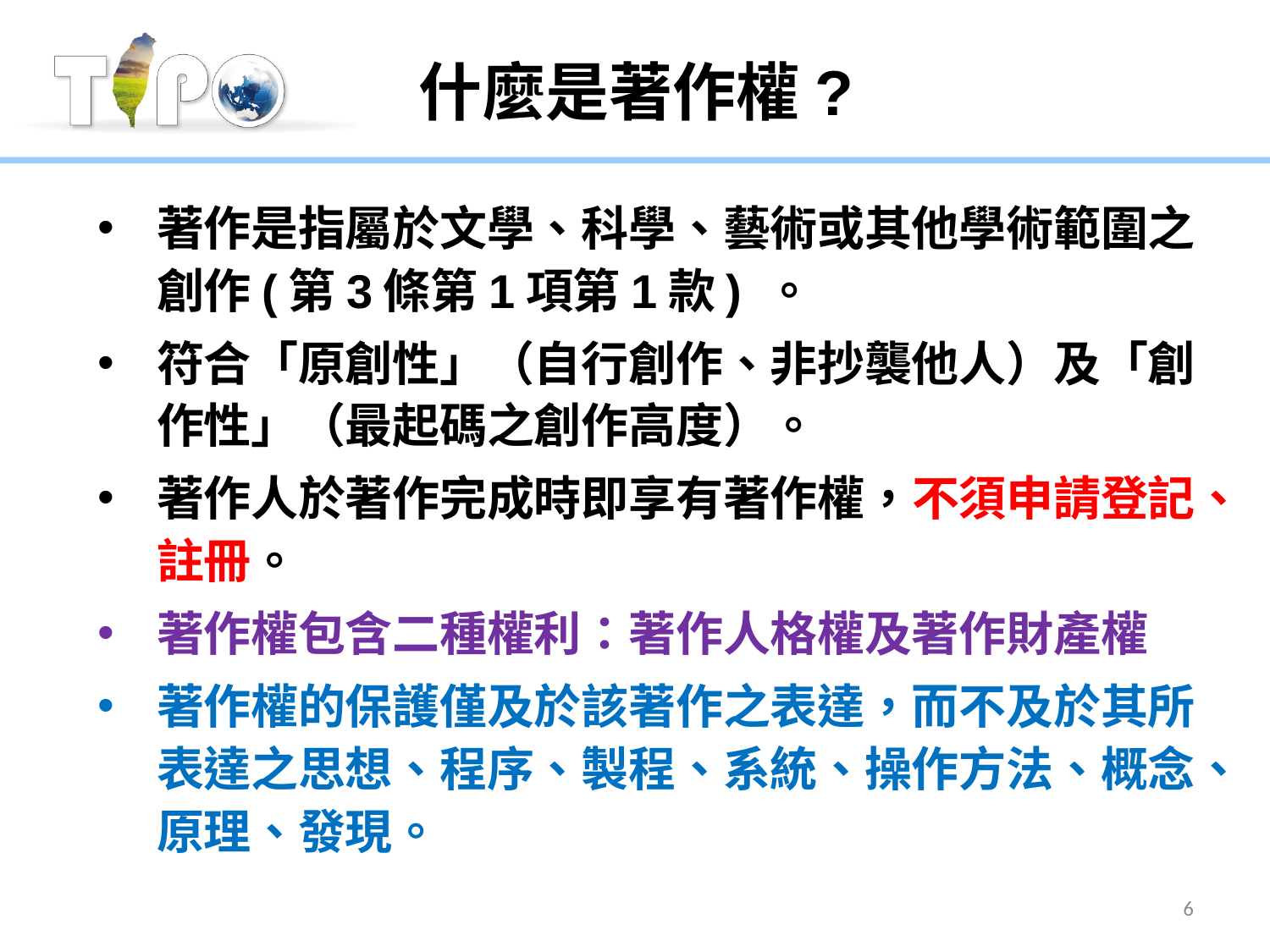

# 什麼是著作權?
著作是指屬於文學、科學、藝術或其他學術範圍之創作(第3條第1項第1款) 。
符合「原創性」（自行創作、非抄襲他人）及「創作性」（最起碼之創作高度）。
著作人於著作完成時即享有著作權，不須申請登記、註冊。
著作權包含二種權利：著作人格權及著作財產權
著作權的保護僅及於該著作之表達，而不及於其所表達之思想、程序、製程、系統、操作方法、概念、原理、發現。

6